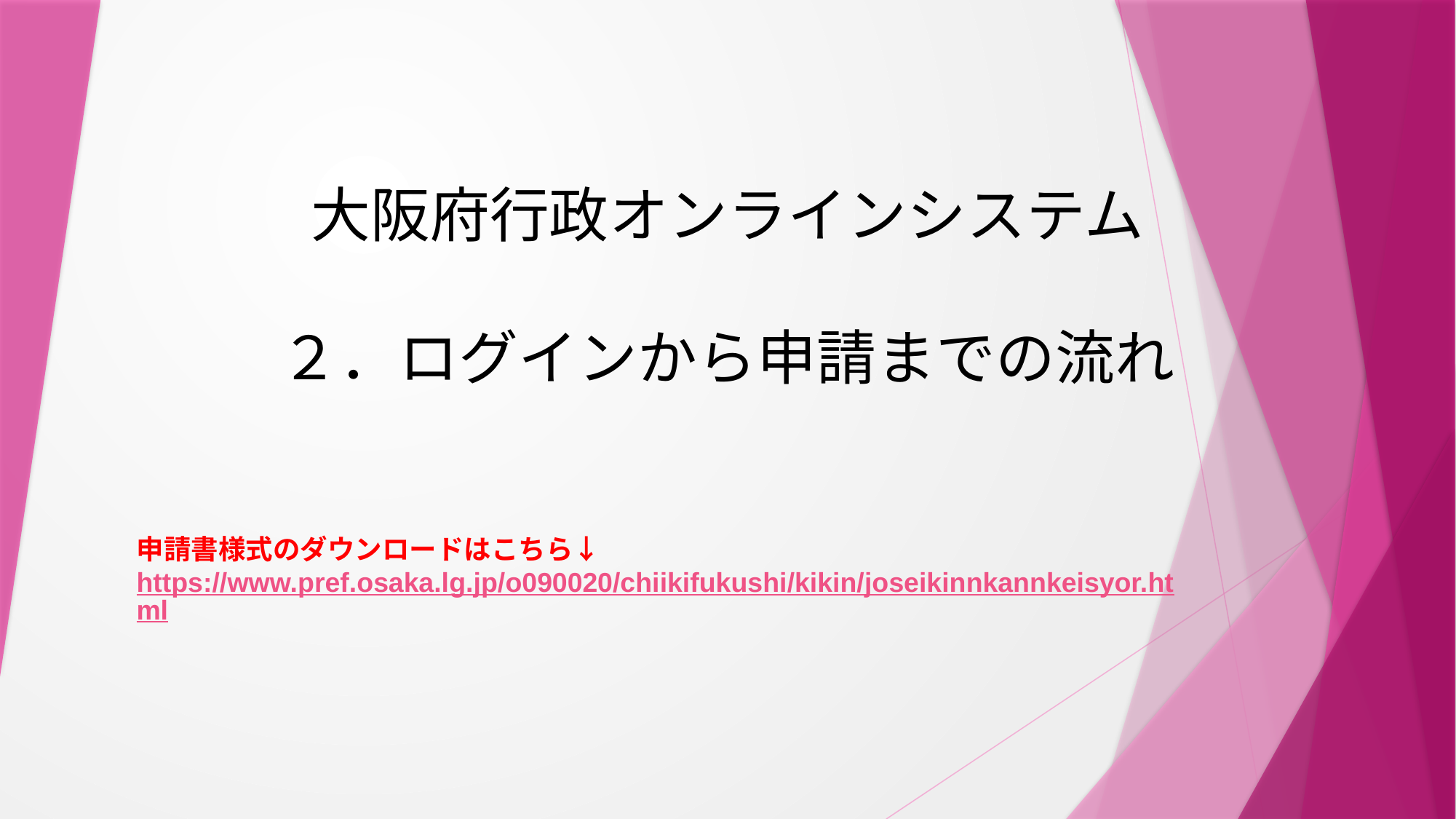

# 大阪府行政オンラインシステム ２．ログインから申請までの流れ
申請書様式のダウンロードはこちら↓
https://www.pref.osaka.lg.jp/o090020/chiikifukushi/kikin/joseikinnkannkeisyor.html